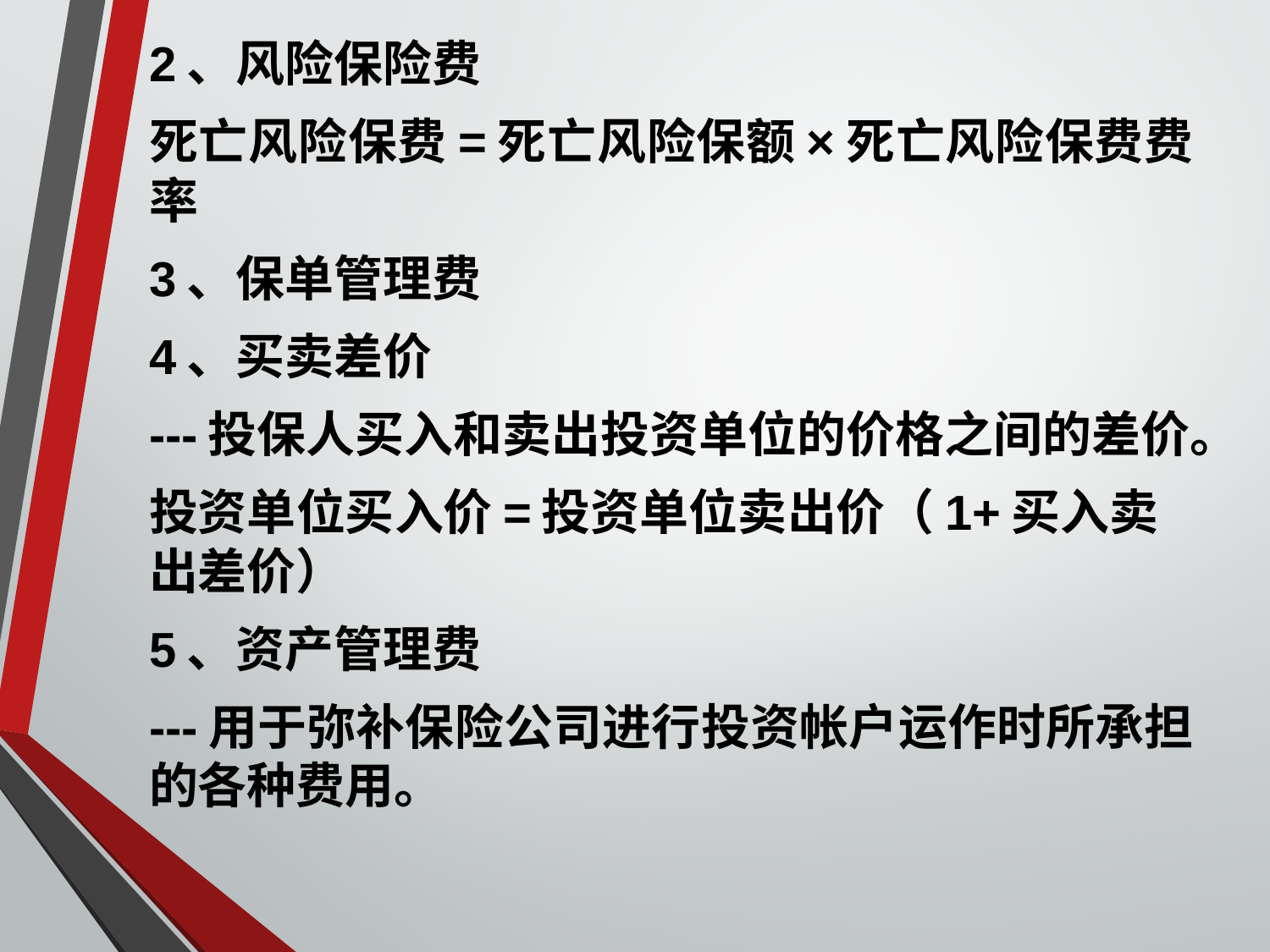

2、风险保险费
死亡风险保费=死亡风险保额×死亡风险保费费率
3、保单管理费
4、买卖差价
---投保人买入和卖出投资单位的价格之间的差价。
投资单位买入价=投资单位卖出价（1+买入卖出差价）
5、资产管理费
---用于弥补保险公司进行投资帐户运作时所承担的各种费用。